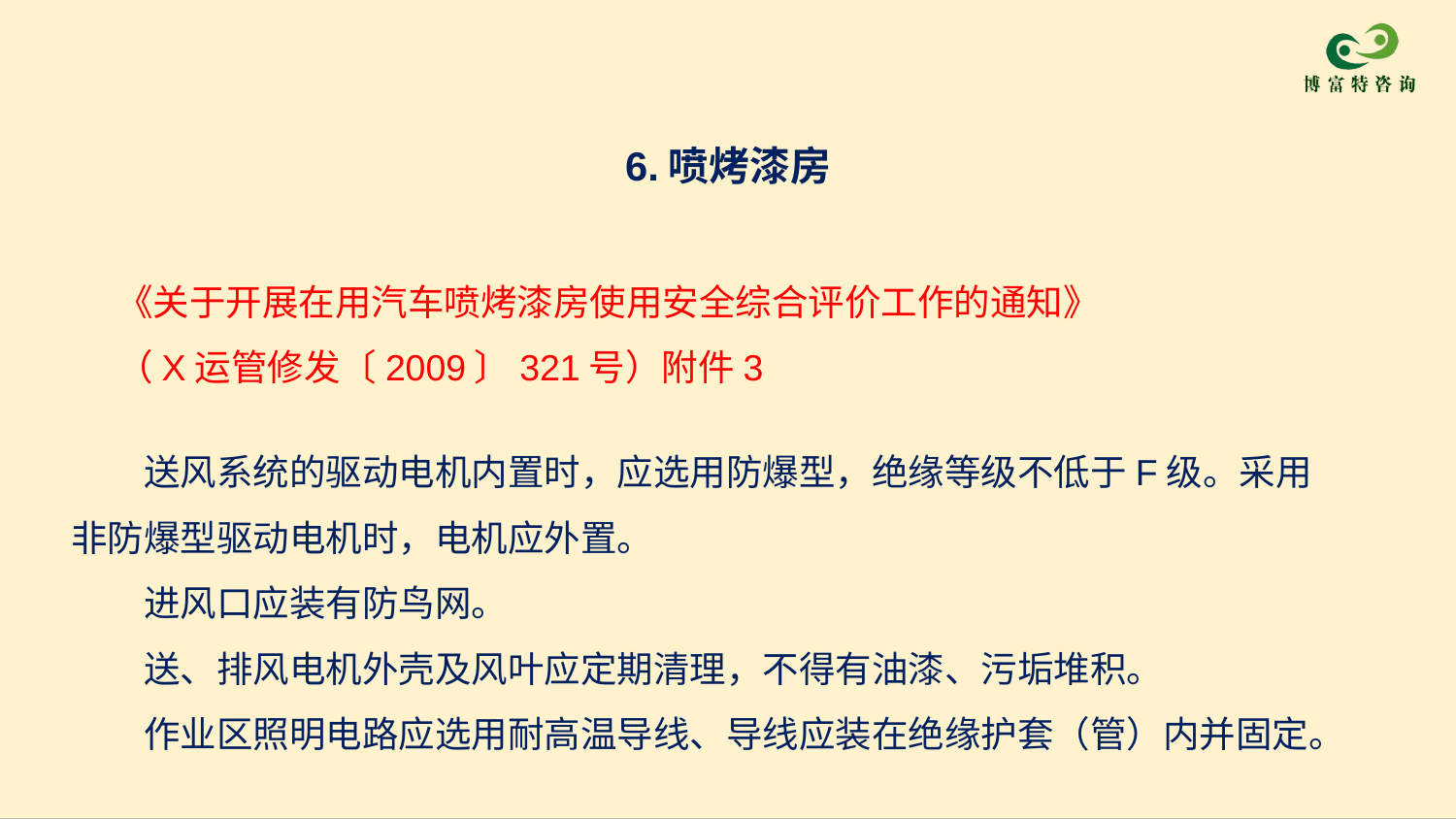

6.喷烤漆房
《关于开展在用汽车喷烤漆房使用安全综合评价工作的通知》
（X运管修发〔2009〕321号）附件3
送风系统的驱动电机内置时，应选用防爆型，绝缘等级不低于F级。采用非防爆型驱动电机时，电机应外置。
进风口应装有防鸟网。
送、排风电机外壳及风叶应定期清理，不得有油漆、污垢堆积。
作业区照明电路应选用耐高温导线、导线应装在绝缘护套（管）内并固定。